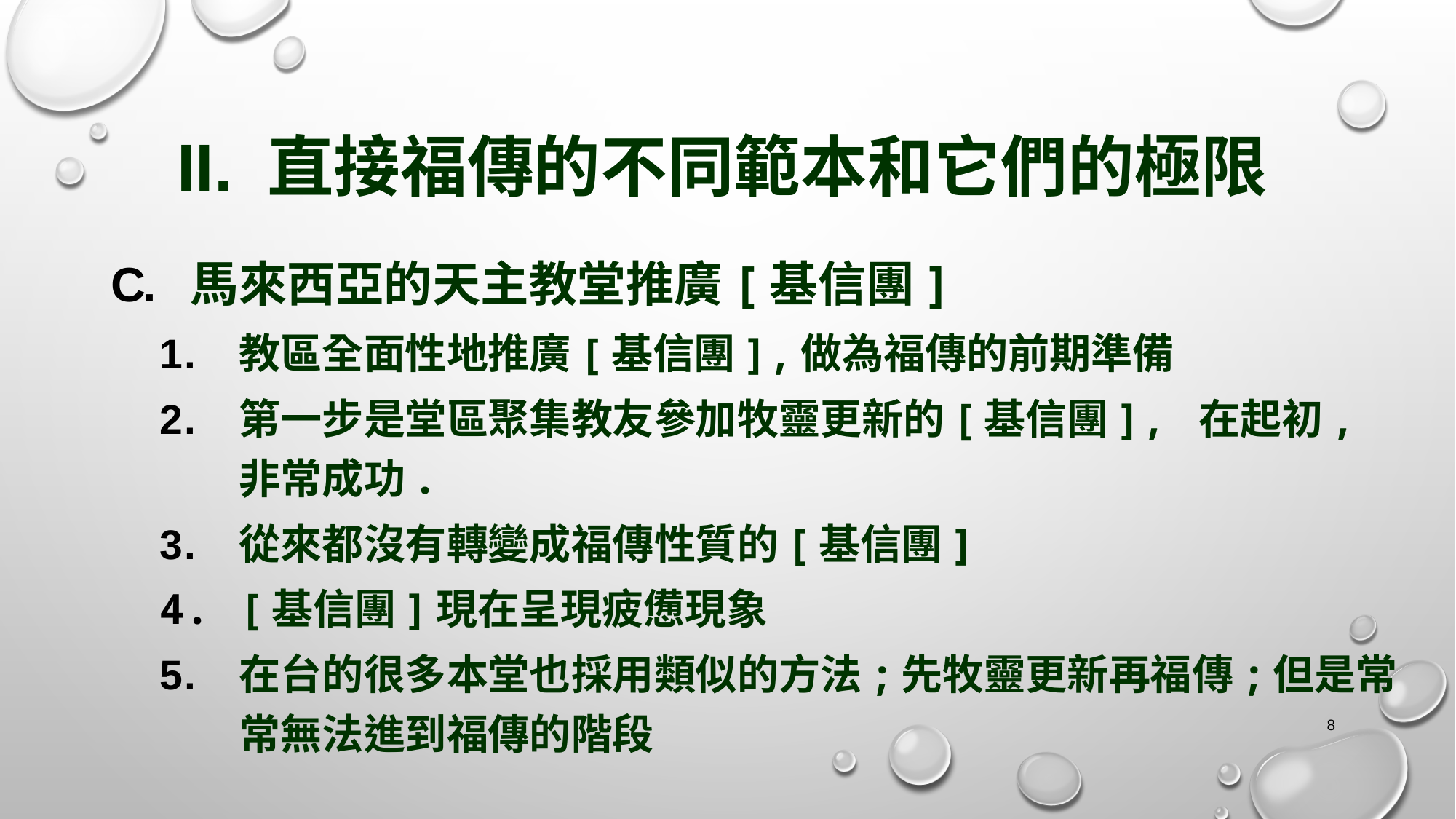

# II. 直接福傳的不同範本和它們的極限
馬來西亞的天主教堂推廣[基信團]
教區全面性地推廣[基信團],做為福傳的前期準備
第一步是堂區聚集教友參加牧靈更新的[基信團], 在起初,非常成功.
從來都沒有轉變成福傳性質的[基信團]
[基信團]現在呈現疲憊現象
在台的很多本堂也採用類似的方法;先牧靈更新再福傳;但是常常無法進到福傳的階段

8